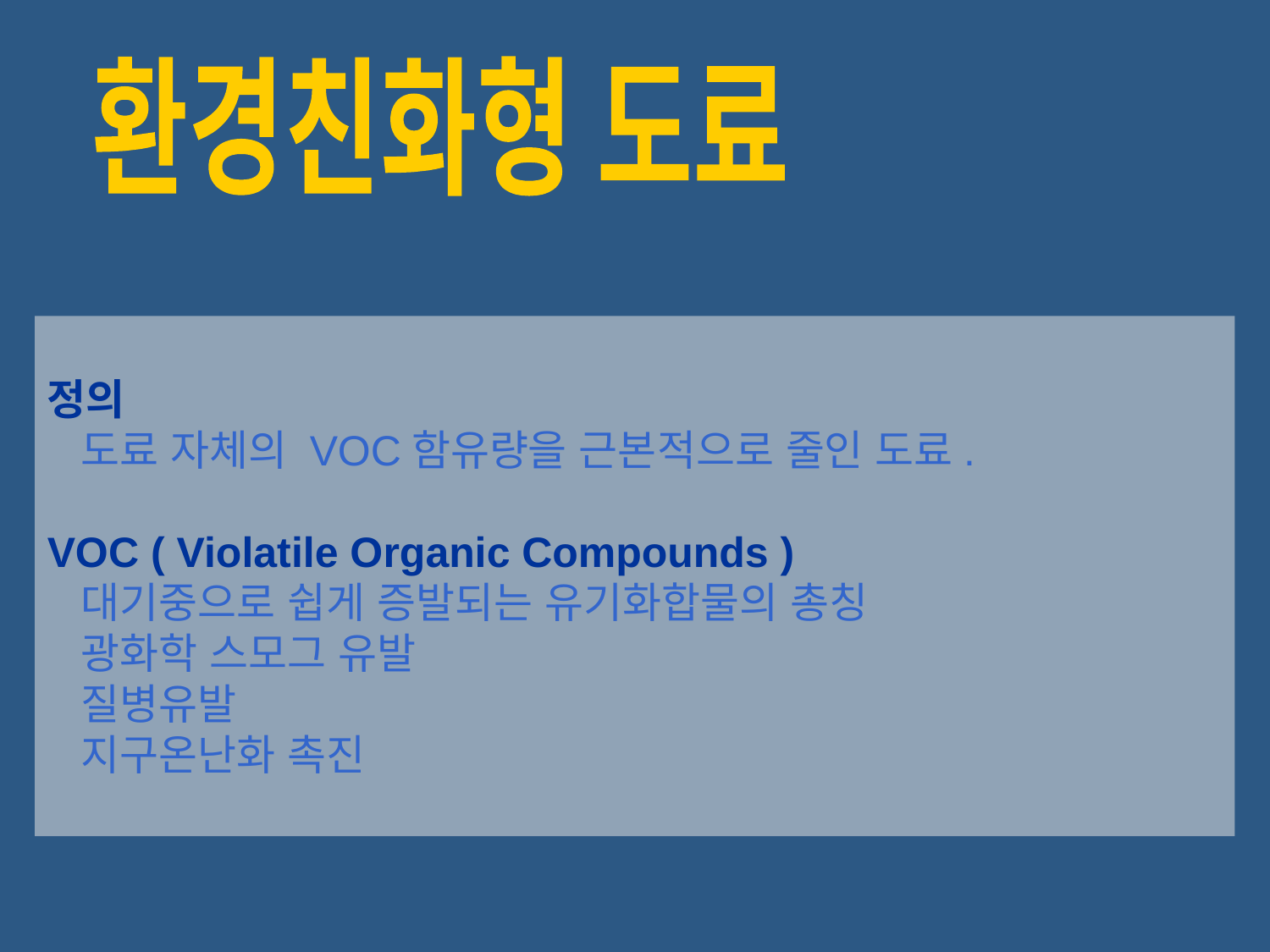

환경친화형 도료

정의
  도료 자체의 VOC함유량을 근본적으로 줄인 도료.

VOC ( Violatile Organic Compounds )
  대기중으로 쉽게 증발되는 유기화합물의 총칭
  광화학 스모그 유발
  질병유발
  지구온난화 촉진